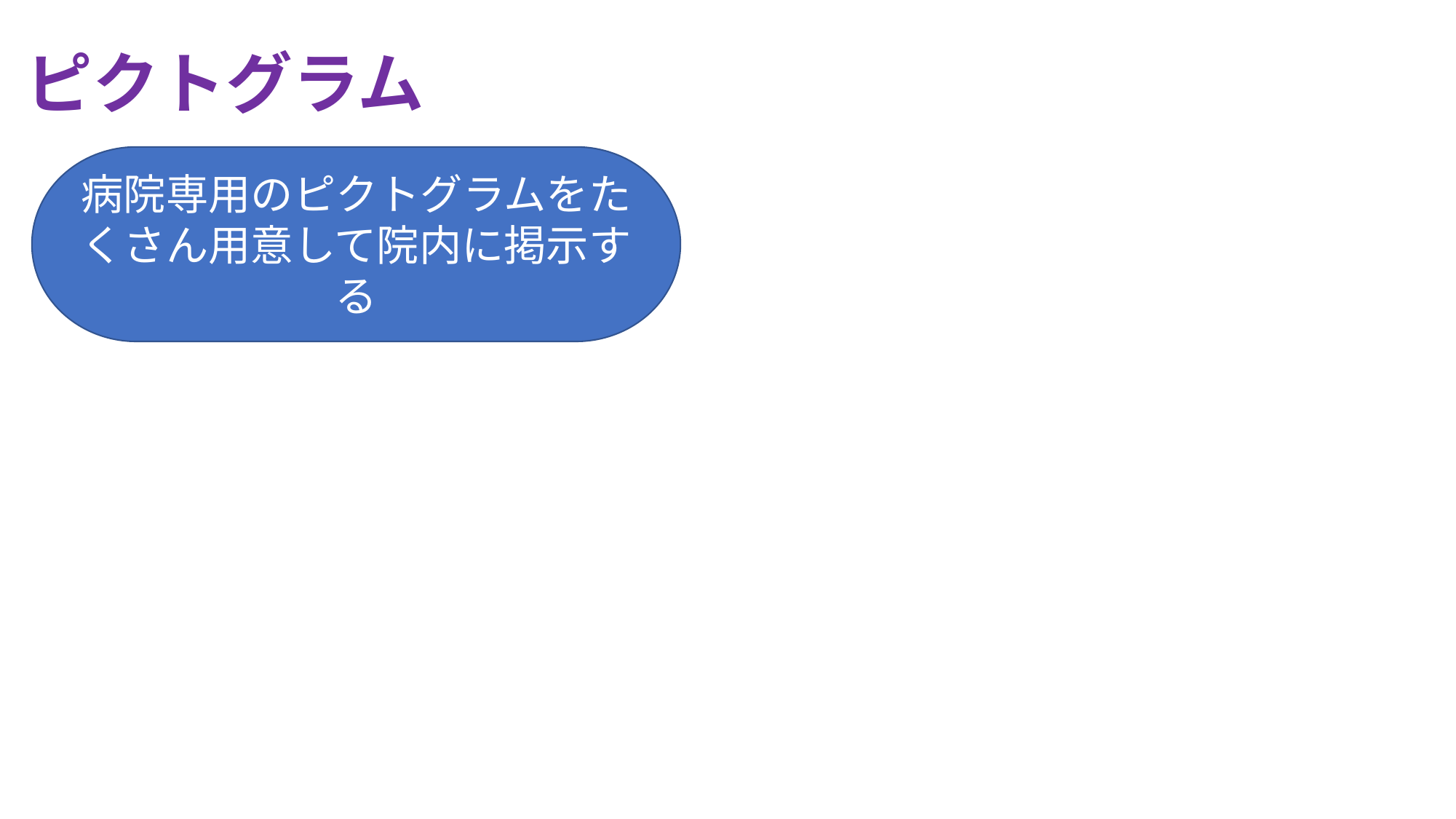

# ピクトグラム
病院専用のピクトグラムをたくさん用意して院内に掲示する